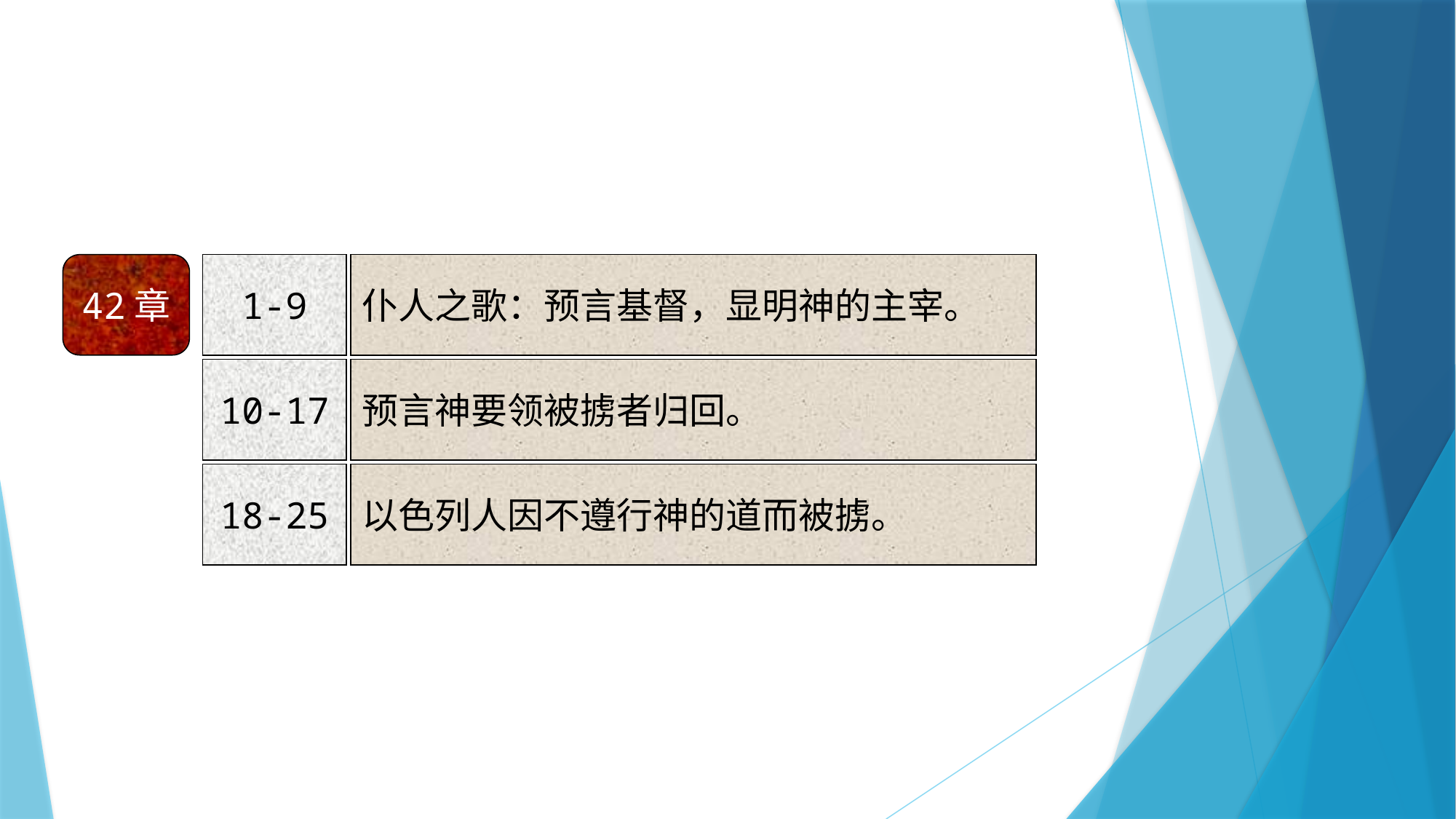

42章
1-9
仆人之歌：预言基督，显明神的主宰。
10-17
预言神要领被掳者归回。
18-25
以色列人因不遵行神的道而被掳。